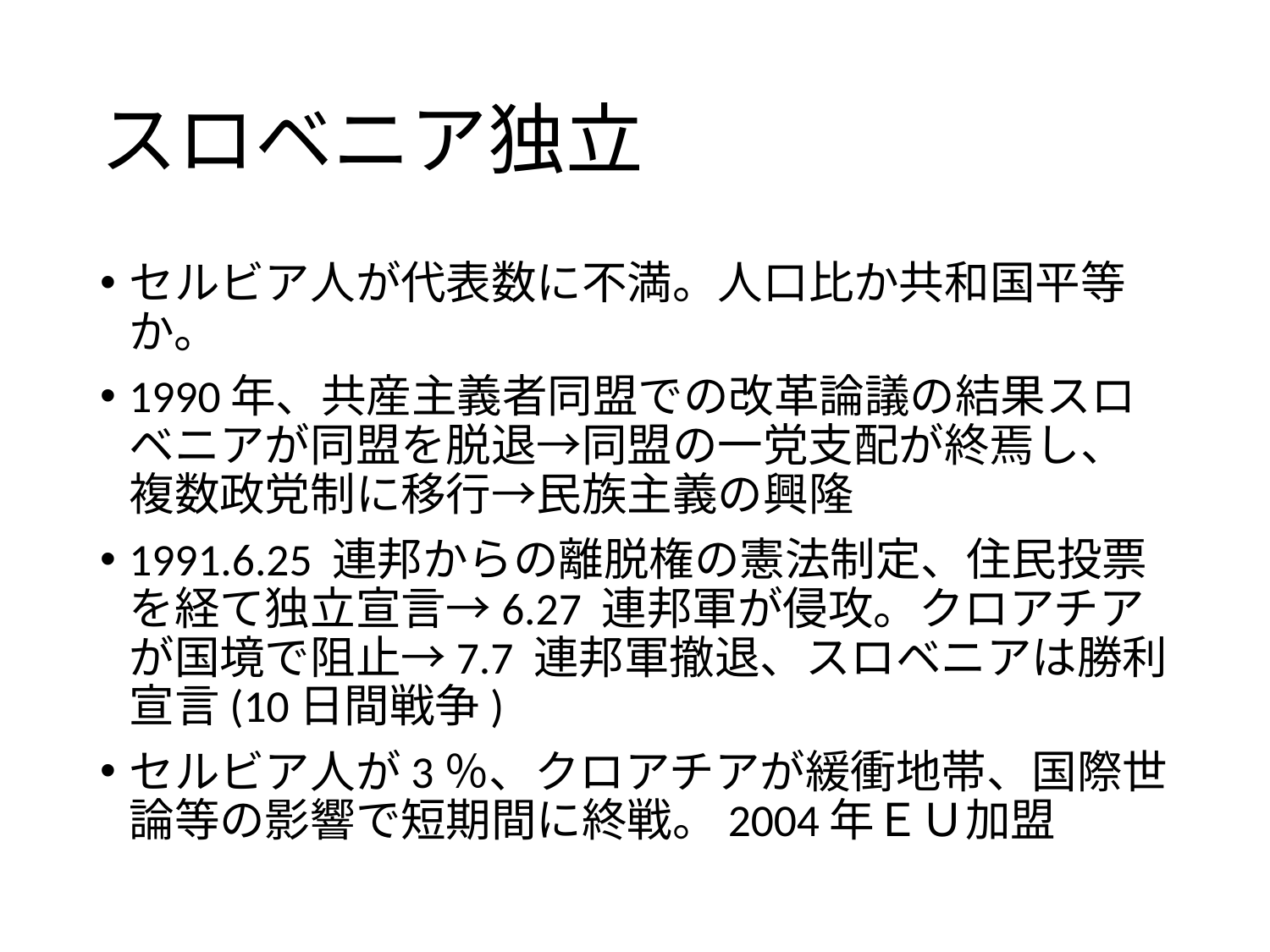

# スロベニア独立
セルビア人が代表数に不満。人口比か共和国平等か。
1990年、共産主義者同盟での改革論議の結果スロベニアが同盟を脱退→同盟の一党支配が終焉し、複数政党制に移行→民族主義の興隆
1991.6.25 連邦からの離脱権の憲法制定、住民投票を経て独立宣言→6.27 連邦軍が侵攻。クロアチアが国境で阻止→7.7 連邦軍撤退、スロベニアは勝利宣言(10日間戦争)
セルビア人が3％、クロアチアが緩衝地帯、国際世論等の影響で短期間に終戦。2004年ＥＵ加盟